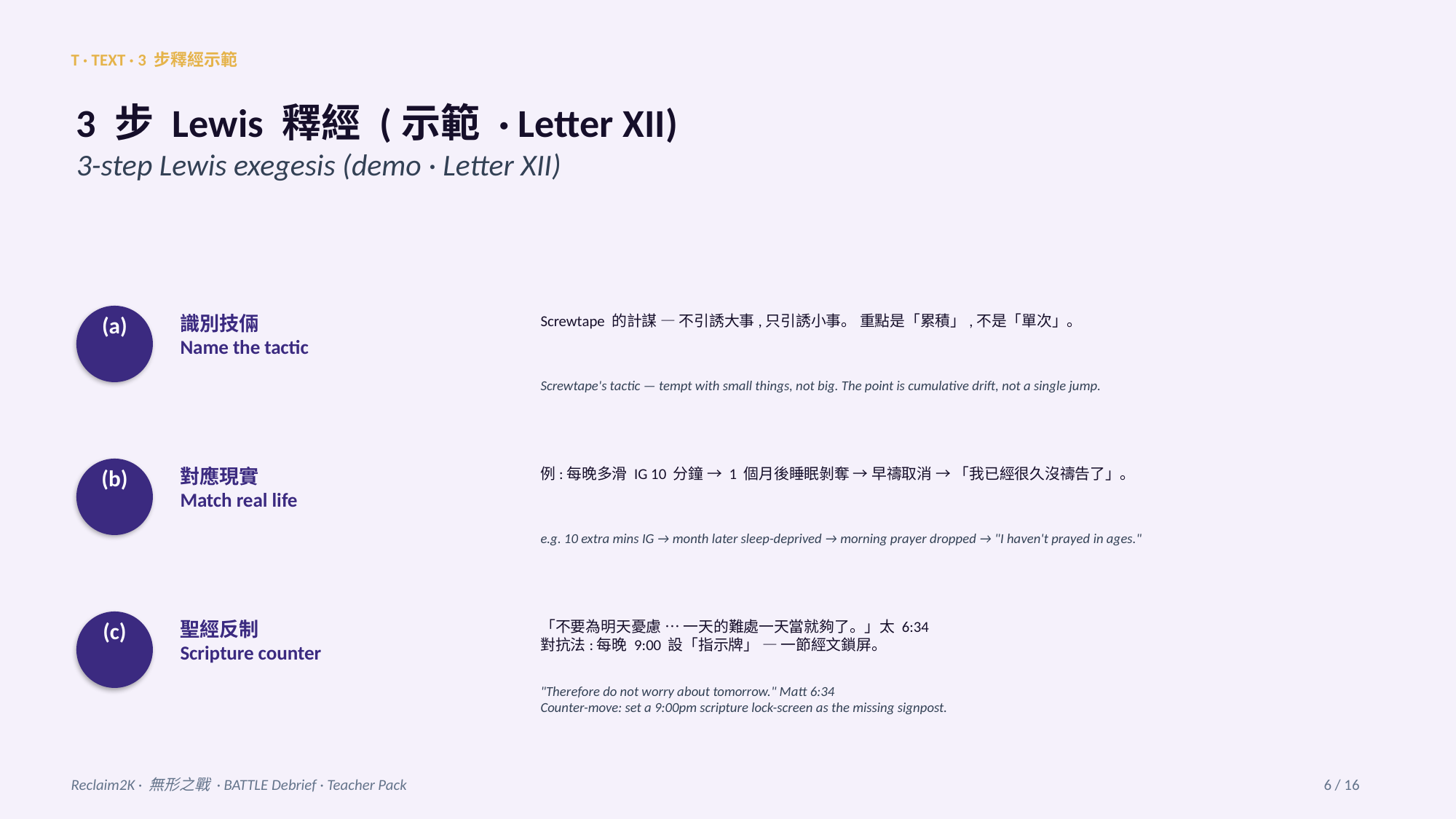

T · TEXT · 3 步釋經示範
3 步 Lewis 釋經 (示範 · Letter XII)
3-step Lewis exegesis (demo · Letter XII)

(a)
識別技倆
Name the tactic
Screwtape 的計謀 — 不引誘大事,只引誘小事。 重點是「累積」,不是「單次」。
Screwtape's tactic — tempt with small things, not big. The point is cumulative drift, not a single jump.

(b)
對應現實
Match real life
例:每晚多滑 IG 10 分鐘 → 1 個月後睡眠剝奪 → 早禱取消 → 「我已經很久沒禱告了」。
e.g. 10 extra mins IG → month later sleep-deprived → morning prayer dropped → "I haven't prayed in ages."

(c)
聖經反制
Scripture counter
「不要為明天憂慮 ⋯ 一天的難處一天當就夠了。」太 6:34
對抗法:每晚 9:00 設「指示牌」 — 一節經文鎖屏。
"Therefore do not worry about tomorrow." Matt 6:34
Counter-move: set a 9:00pm scripture lock-screen as the missing signpost.
Reclaim2K · 無形之戰 · BATTLE Debrief · Teacher Pack
6 / 16